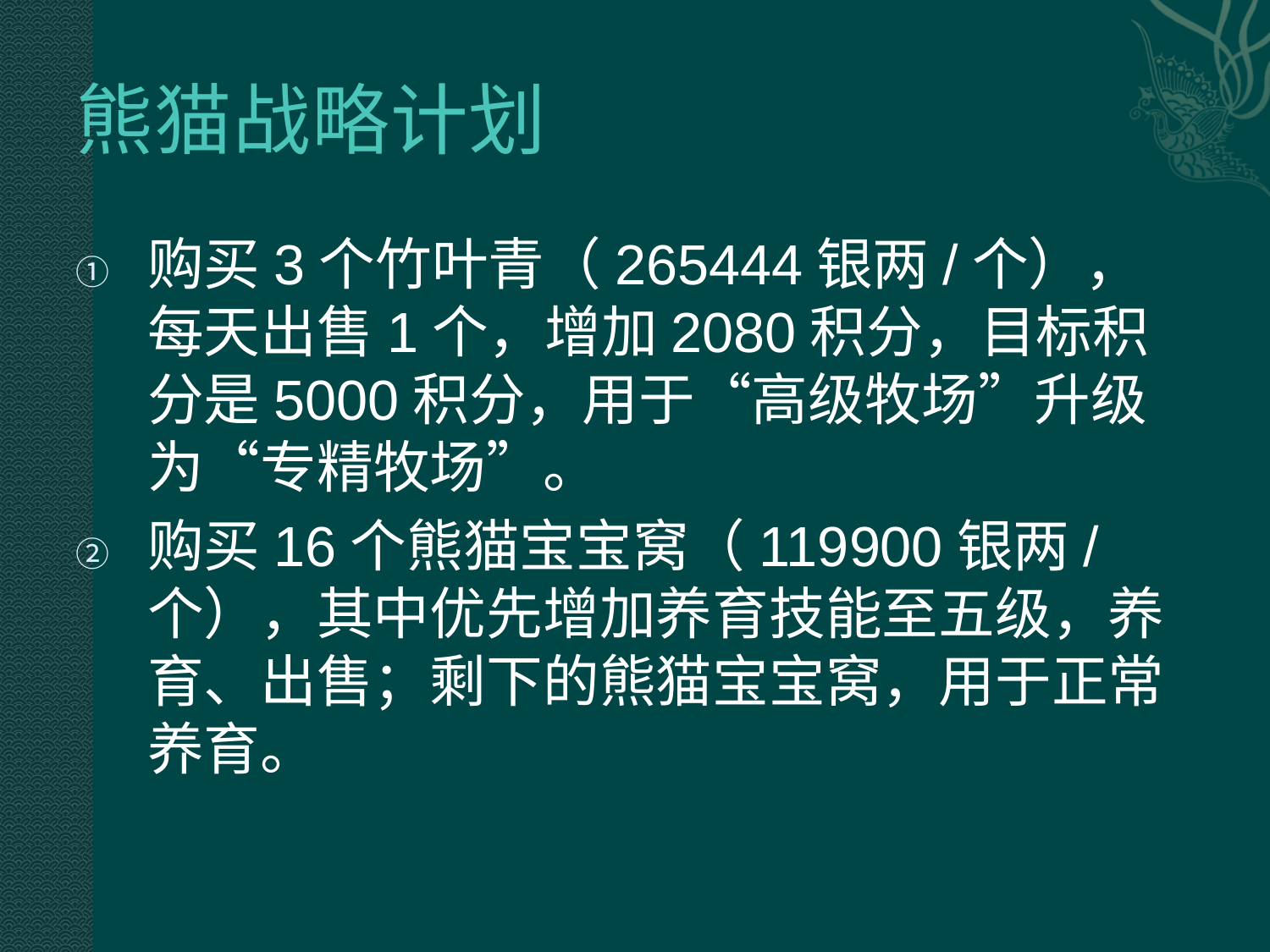

# 熊猫战略计划
购买3个竹叶青（265444银两/个），每天出售1个，增加2080积分，目标积分是5000积分，用于“高级牧场”升级为“专精牧场”。
购买16个熊猫宝宝窝（119900银两/个），其中优先增加养育技能至五级，养育、出售；剩下的熊猫宝宝窝，用于正常养育。